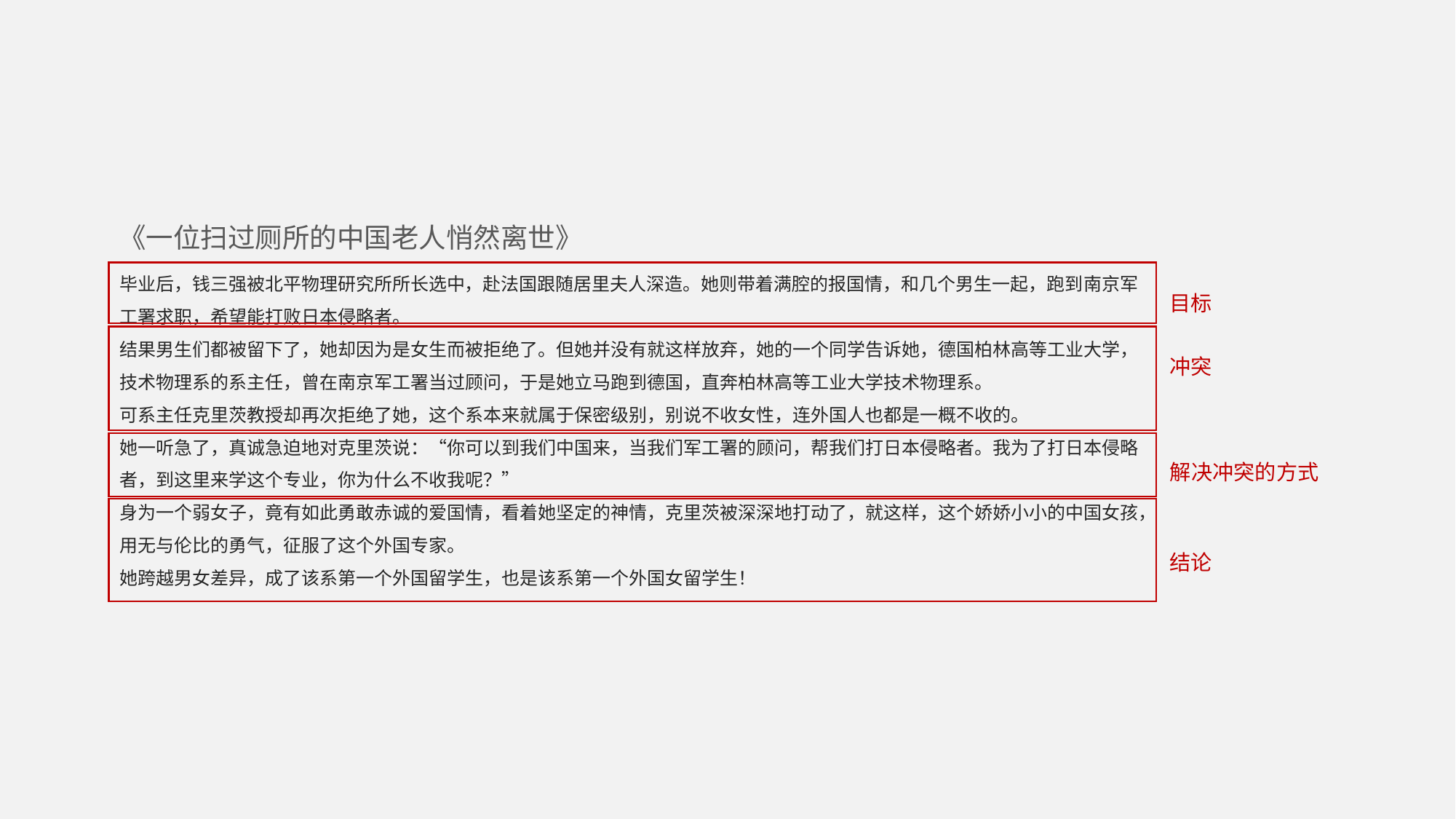

《一位扫过厕所的中国老人悄然离世》
毕业后，钱三强被北平物理研究所所长选中，赴法国跟随居里夫人深造。她则带着满腔的报国情，和几个男生一起，跑到南京军工署求职，希望能打败日本侵略者。
结果男生们都被留下了，她却因为是女生而被拒绝了。但她并没有就这样放弃，她的一个同学告诉她，德国柏林高等工业大学，技术物理系的系主任，曾在南京军工署当过顾问，于是她立马跑到德国，直奔柏林高等工业大学技术物理系。
可系主任克里茨教授却再次拒绝了她，这个系本来就属于保密级别，别说不收女性，连外国人也都是一概不收的。
她一听急了，真诚急迫地对克里茨说：“你可以到我们中国来，当我们军工署的顾问，帮我们打日本侵略者。我为了打日本侵略者，到这里来学这个专业，你为什么不收我呢？”
身为一个弱女子，竟有如此勇敢赤诚的爱国情，看着她坚定的神情，克里茨被深深地打动了，就这样，这个娇娇小小的中国女孩，用无与伦比的勇气，征服了这个外国专家。
她跨越男女差异，成了该系第一个外国留学生，也是该系第一个外国女留学生！

目标

冲突

解决冲突的方式

结论